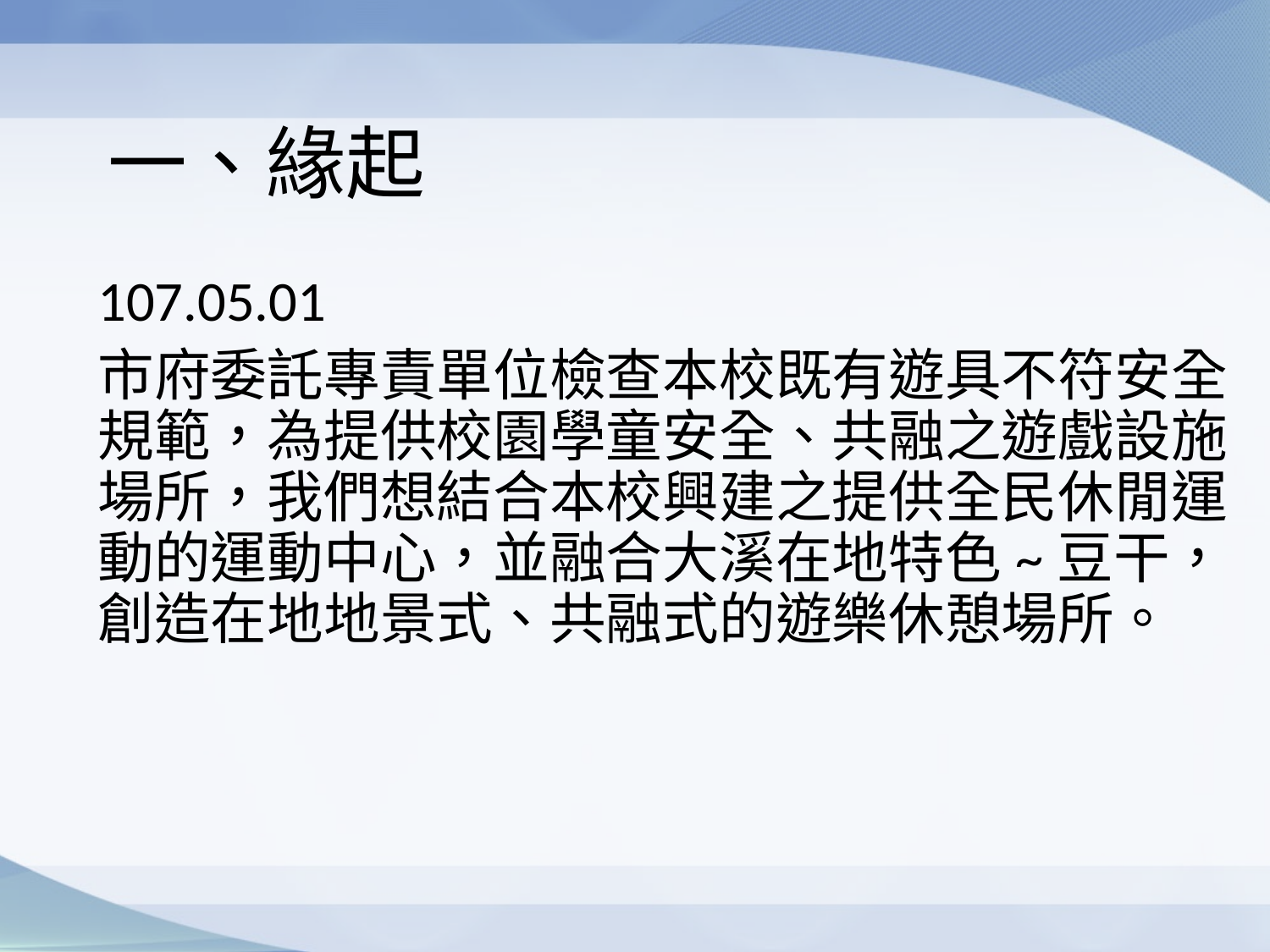

# 一、緣起
107.05.01
市府委託專責單位檢查本校既有遊具不符安全規範，為提供校園學童安全、共融之遊戲設施場所，我們想結合本校興建之提供全民休閒運動的運動中心，並融合大溪在地特色~豆干，創造在地地景式、共融式的遊樂休憩場所。